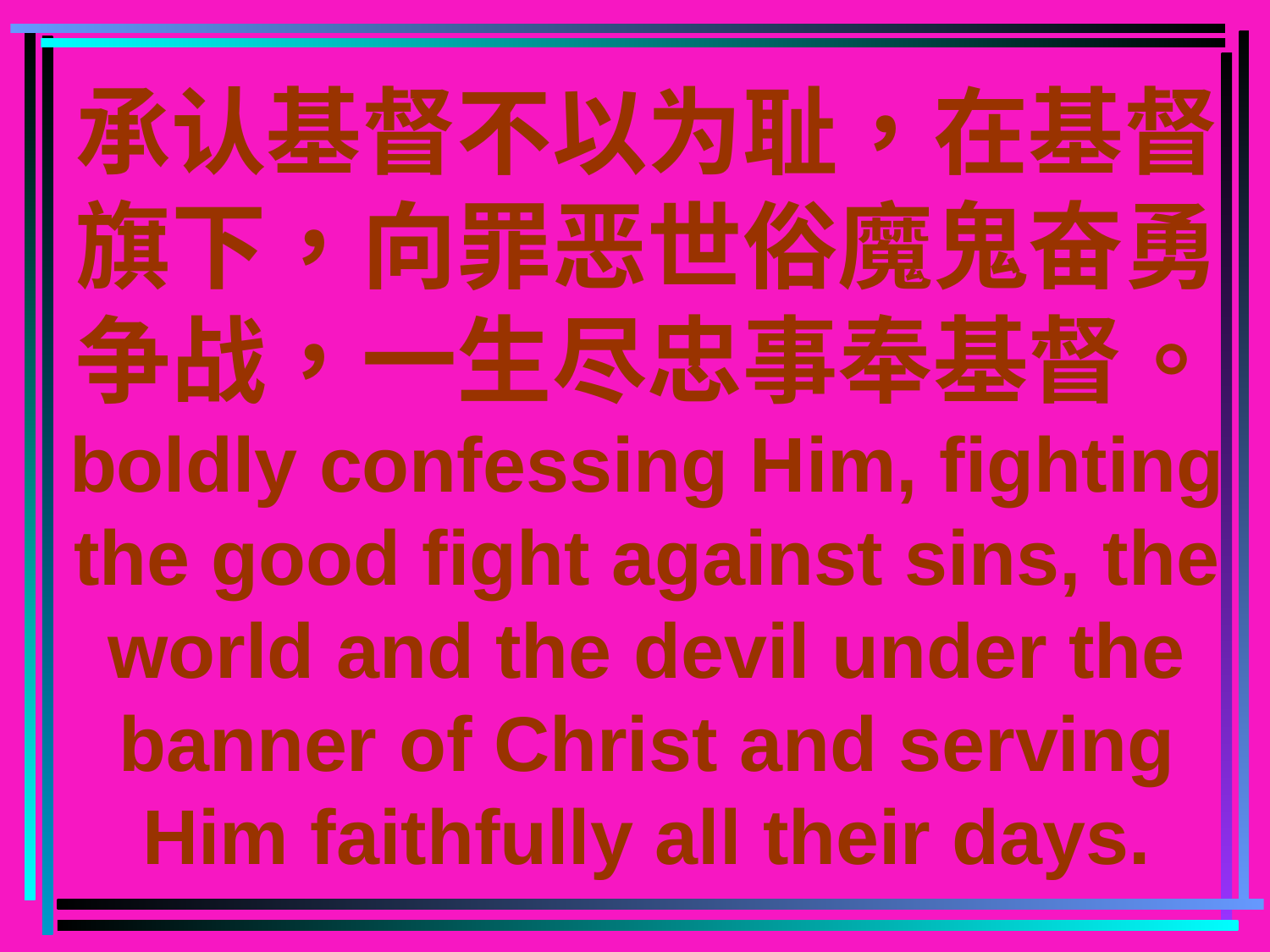

# 承认基督不以为耻，在基督旗下，向罪恶世俗魔鬼奋勇争战，一生尽忠事奉基督。 boldly confessing Him, fighting the good fight against sins, the world and the devil under the banner of Christ and serving Him faithfully all their days.